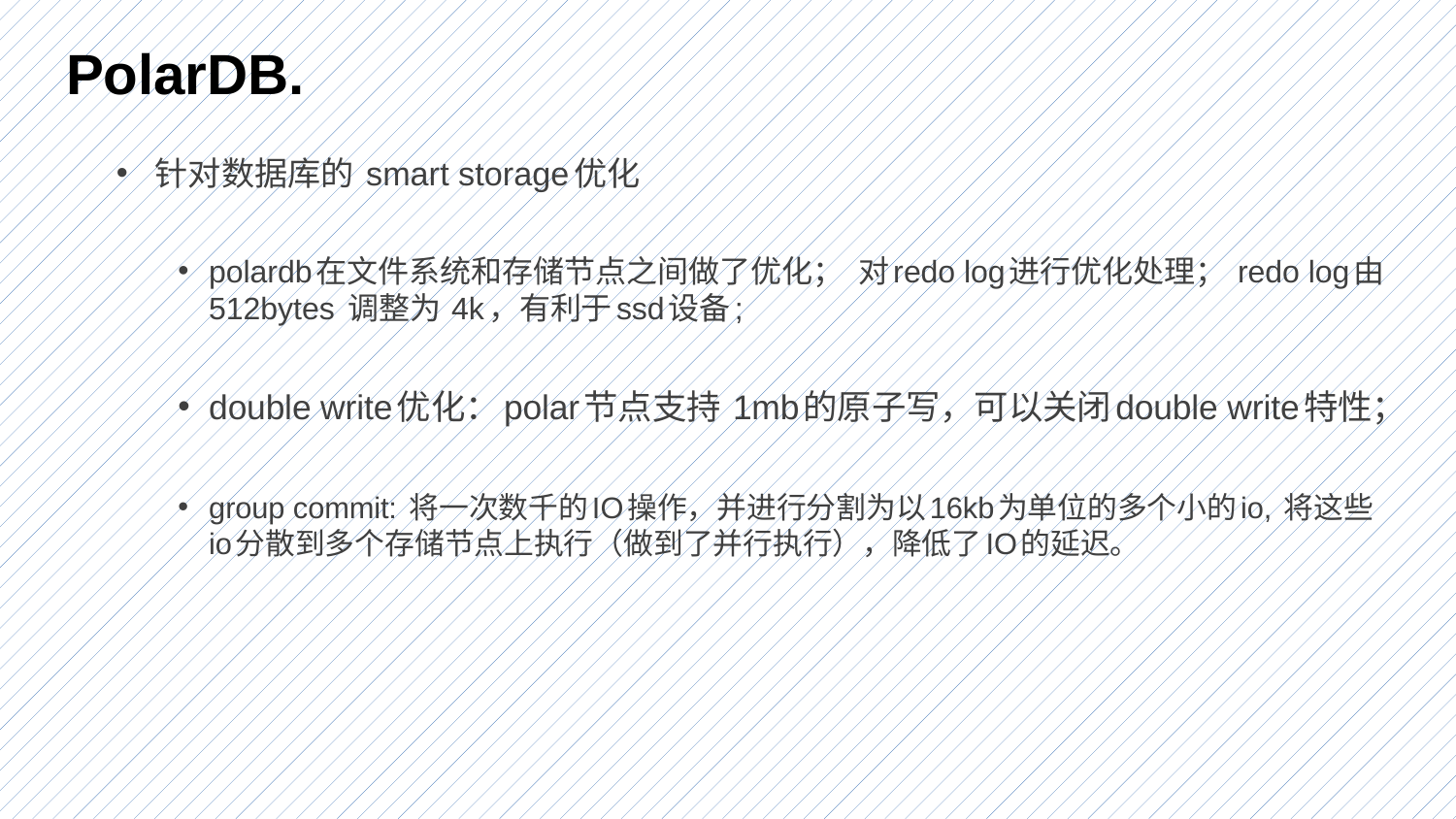

# PolarDB.
针对数据库的 smart storage优化

polardb在文件系统和存储节点之间做了优化；  对redo log进行优化处理； redo log由512bytes 调整为 4k，有利于ssd设备;

double write优化：polar节点支持 1mb的原子写，可以关闭double write特性；

group commit: 将一次数千的IO操作，并进行分割为以16kb为单位的多个小的io, 将这些io分散到多个存储节点上执行（做到了并行执行），降低了IO的延迟。